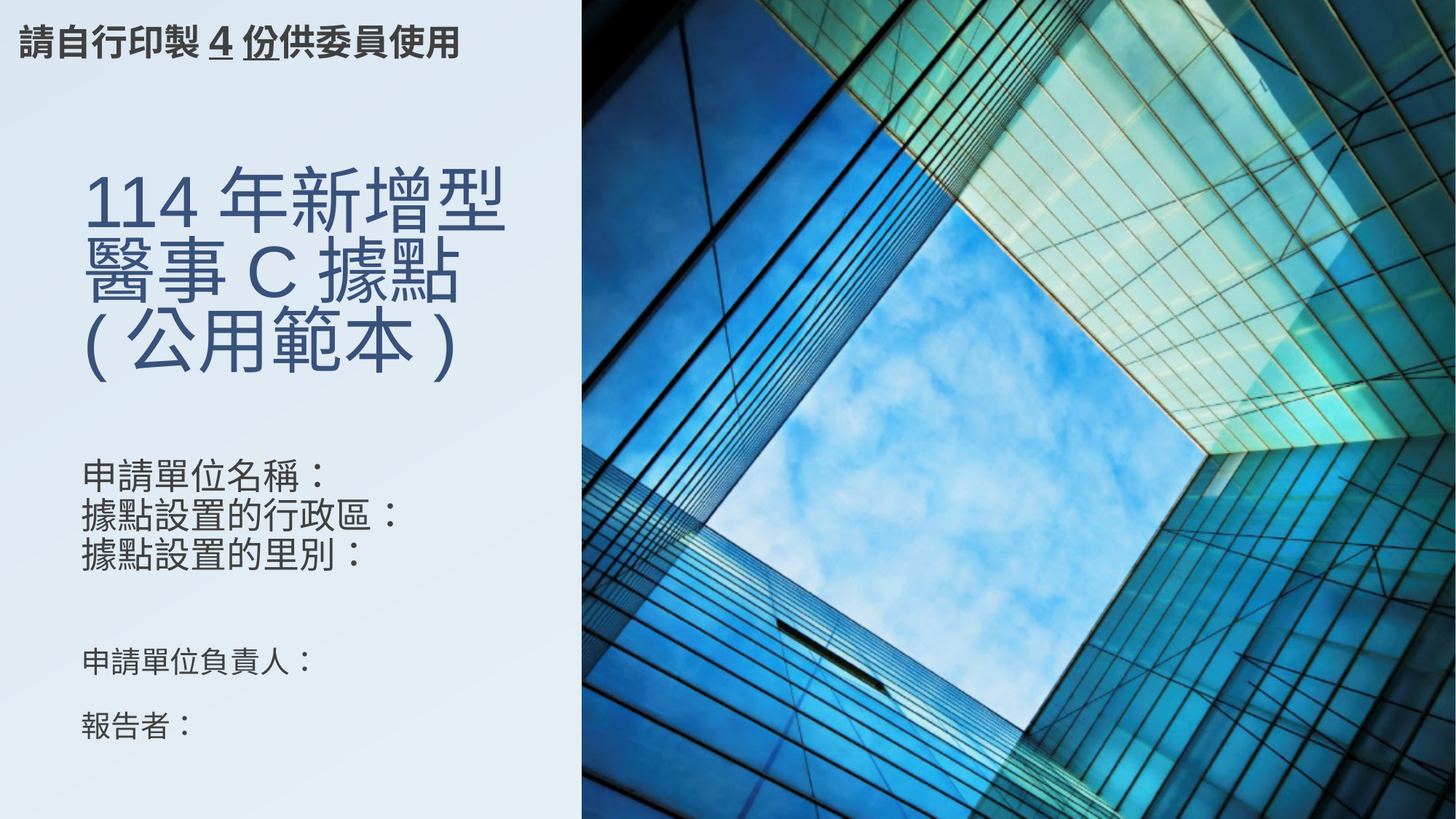

請自行印製4份供委員使用
# 114年新增型醫事C據點 (公用範本)
申請單位名稱：
據點設置的行政區：
據點設置的里別：
申請單位負責人：

報告者：